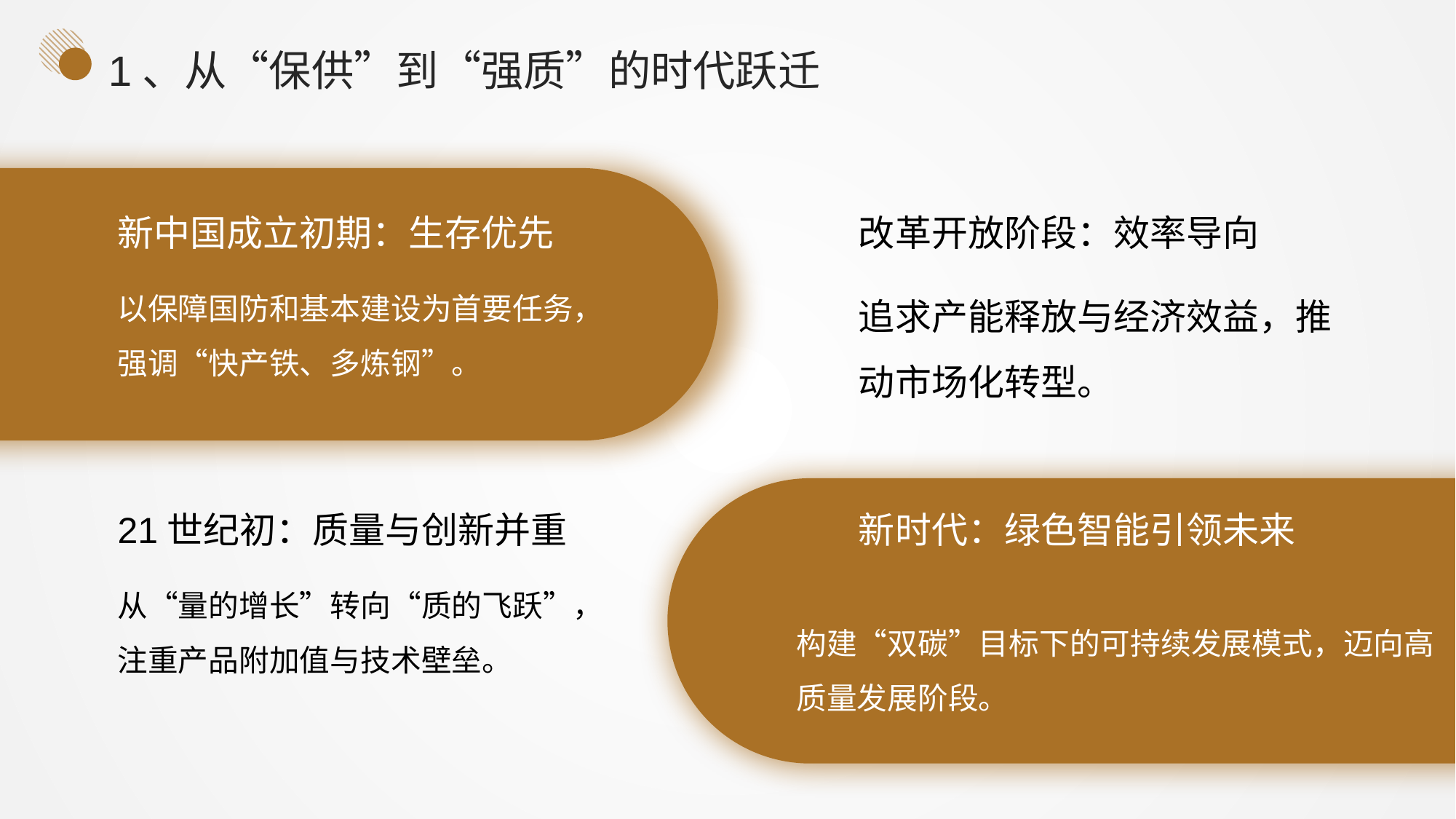

1、从“保供”到“强质”的时代跃迁

新中国成立初期：生存优先
改革开放阶段：效率导向
以保障国防和基本建设为首要任务，强调“快产铁、多炼钢”。
追求产能释放与经济效益，推动市场化转型。

21世纪初：质量与创新并重
新时代：绿色智能引领未来

从“量的增长”转向“质的飞跃”，注重产品附加值与技术壁垒。
构建“双碳”目标下的可持续发展模式，迈向高
质量发展阶段。